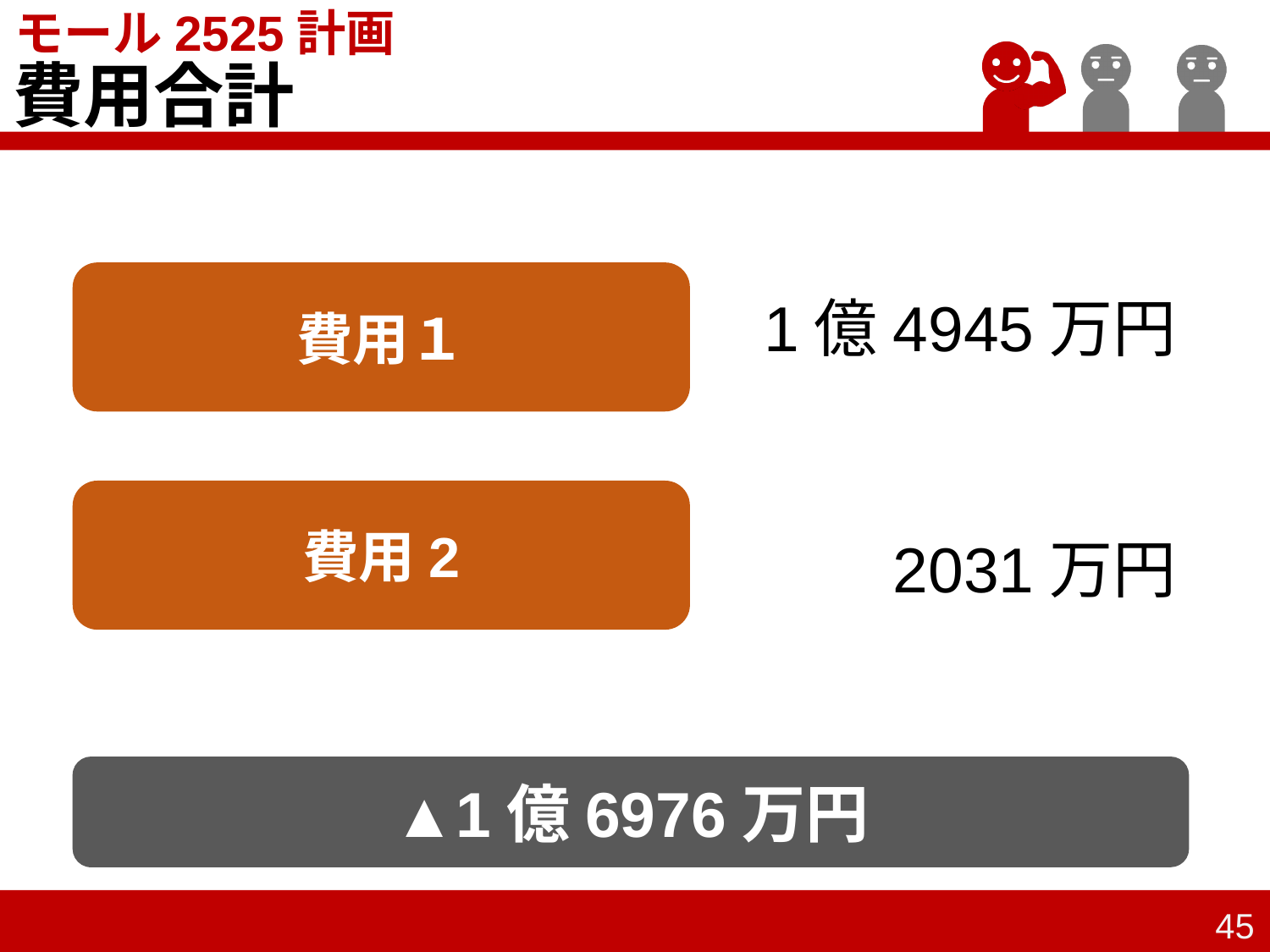

モール2525計画
# 費用合計
費用１
1億4945万円
費用2
2031万円
▲1億6976万円
45